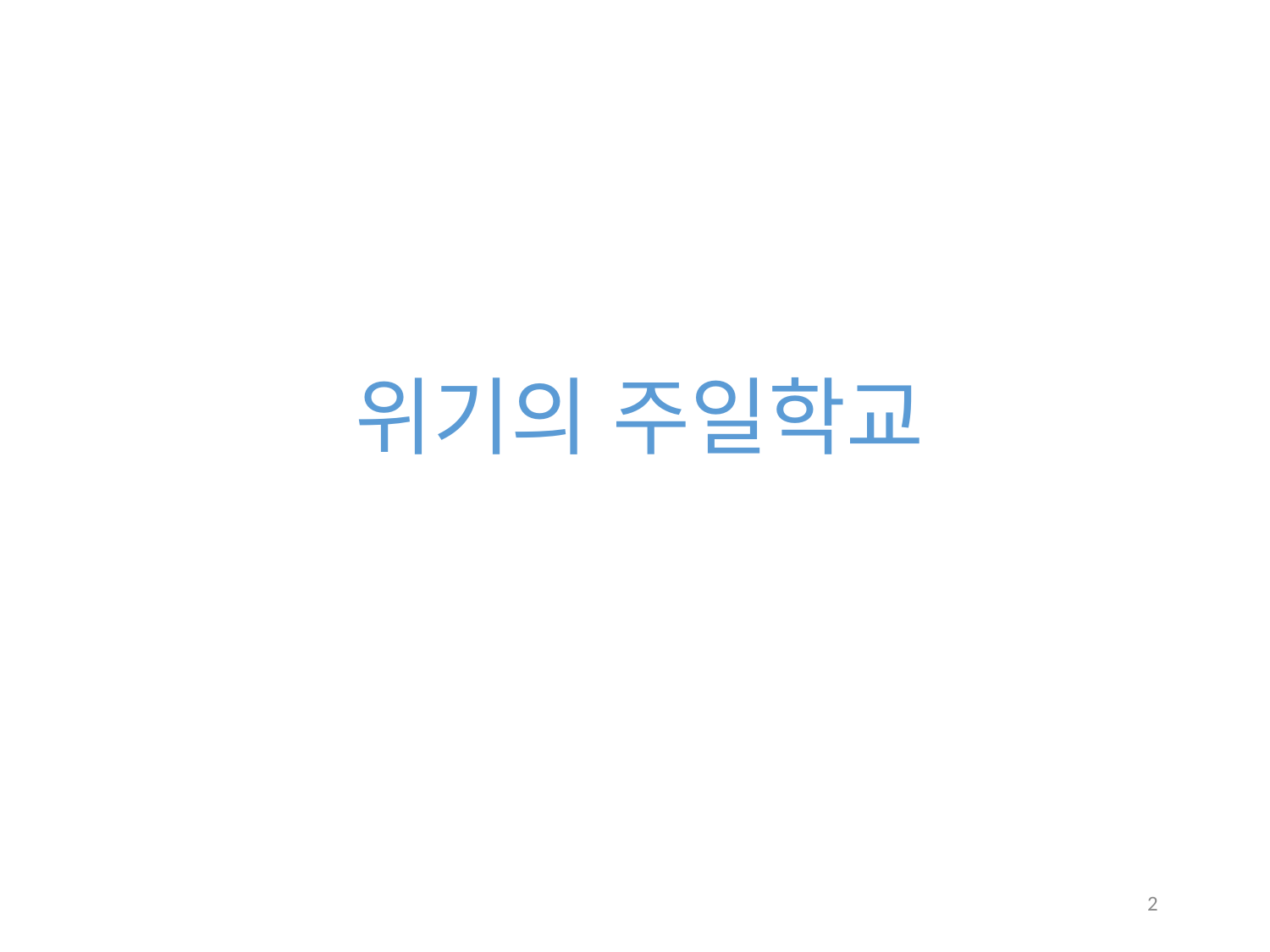

Ⅱ. 법인사업소개
위기의 주일학교
학부모지원
교사지원
2